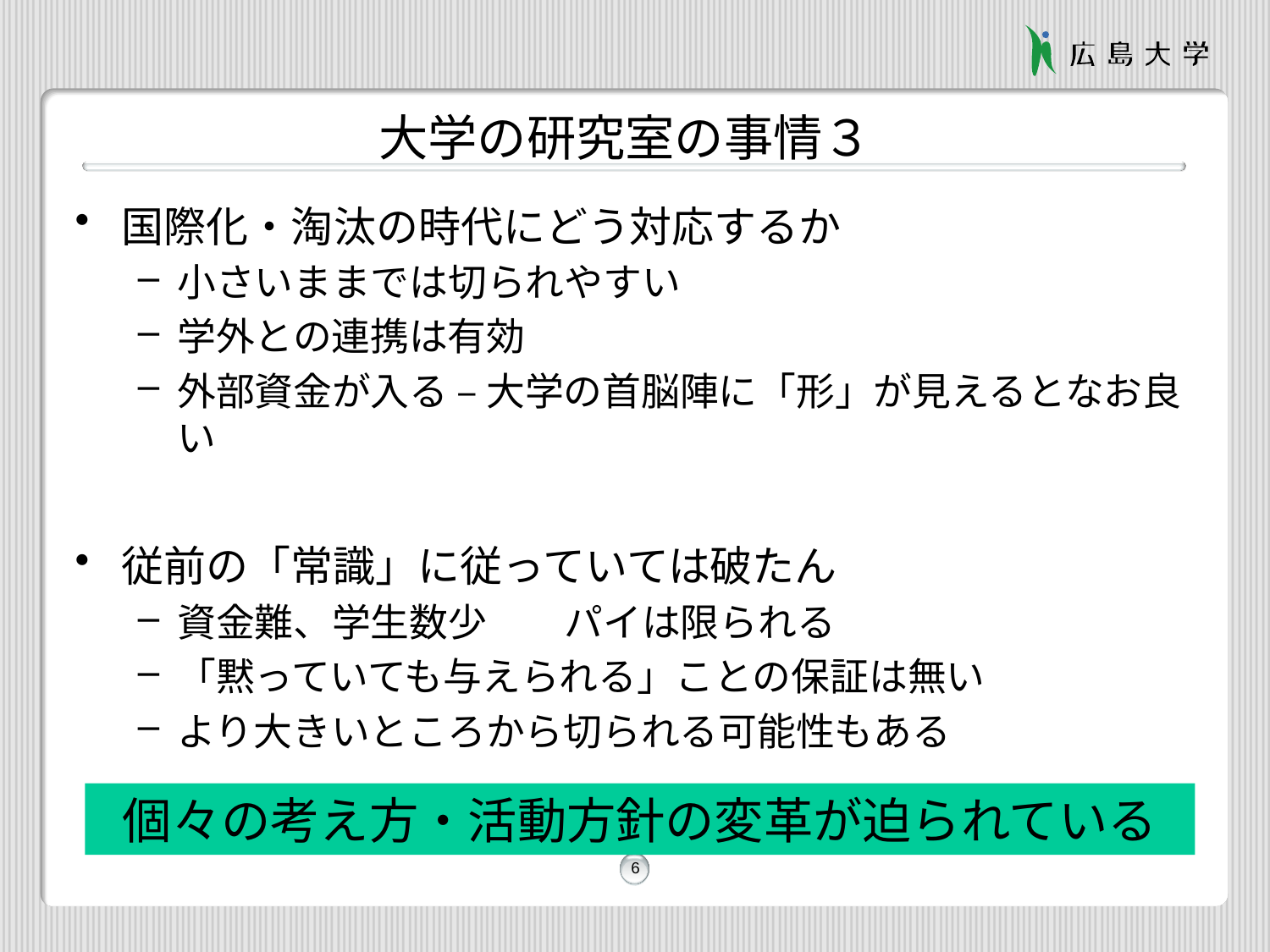

# 大学の研究室の事情３
国際化・淘汰の時代にどう対応するか
小さいままでは切られやすい
学外との連携は有効
外部資金が入る – 大学の首脳陣に「形」が見えるとなお良い

従前の「常識」に従っていては破たん
資金難、学生数少　　パイは限られる
「黙っていても与えられる」ことの保証は無い
より大きいところから切られる可能性もある
個々の考え方・活動方針の変革が迫られている